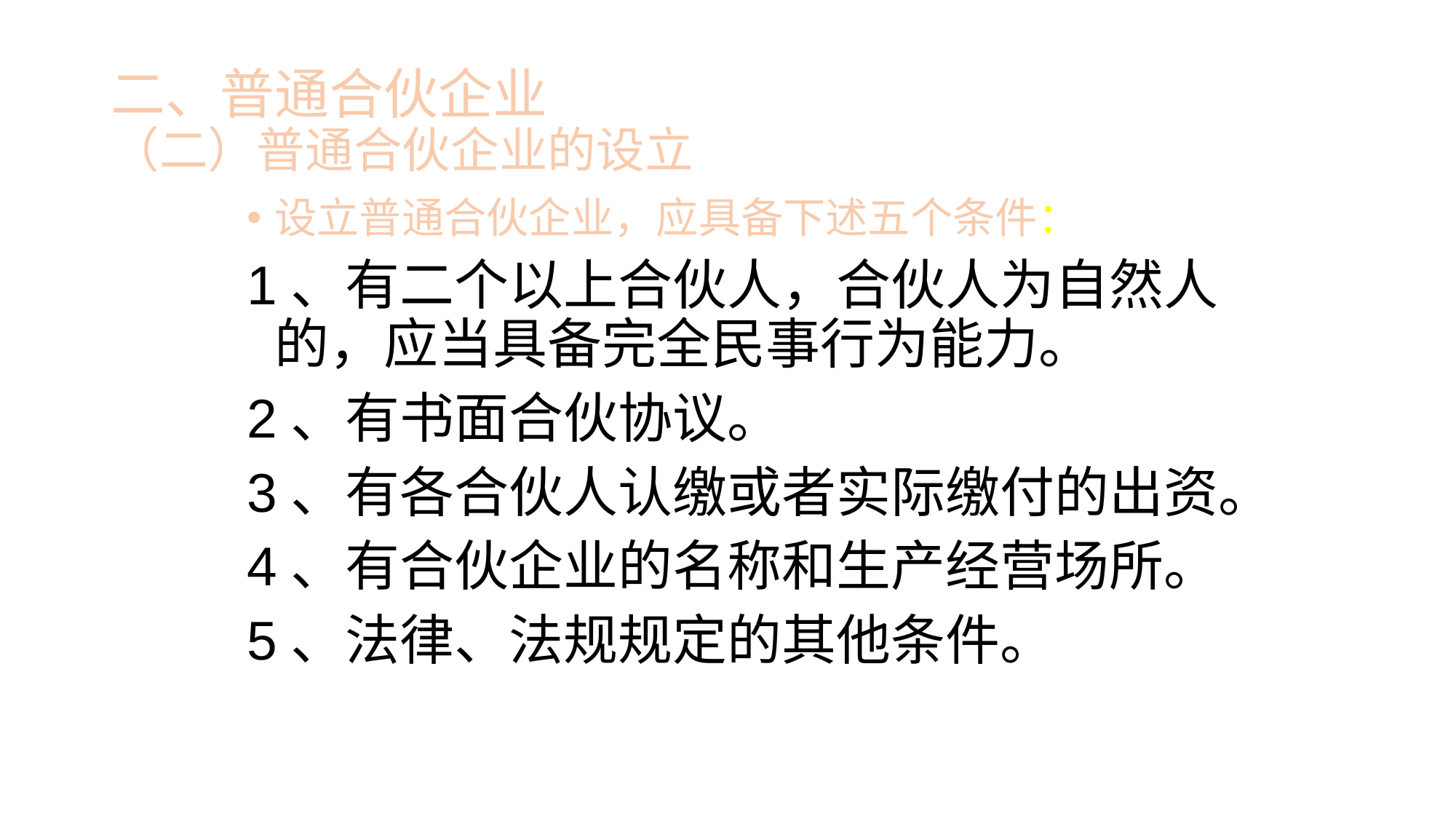

# 二、普通合伙企业 （二）普通合伙企业的设立
设立普通合伙企业，应具备下述五个条件：
1、有二个以上合伙人，合伙人为自然人的，应当具备完全民事行为能力。
2、有书面合伙协议。
3、有各合伙人认缴或者实际缴付的出资。
4、有合伙企业的名称和生产经营场所。
5、法律、法规规定的其他条件。